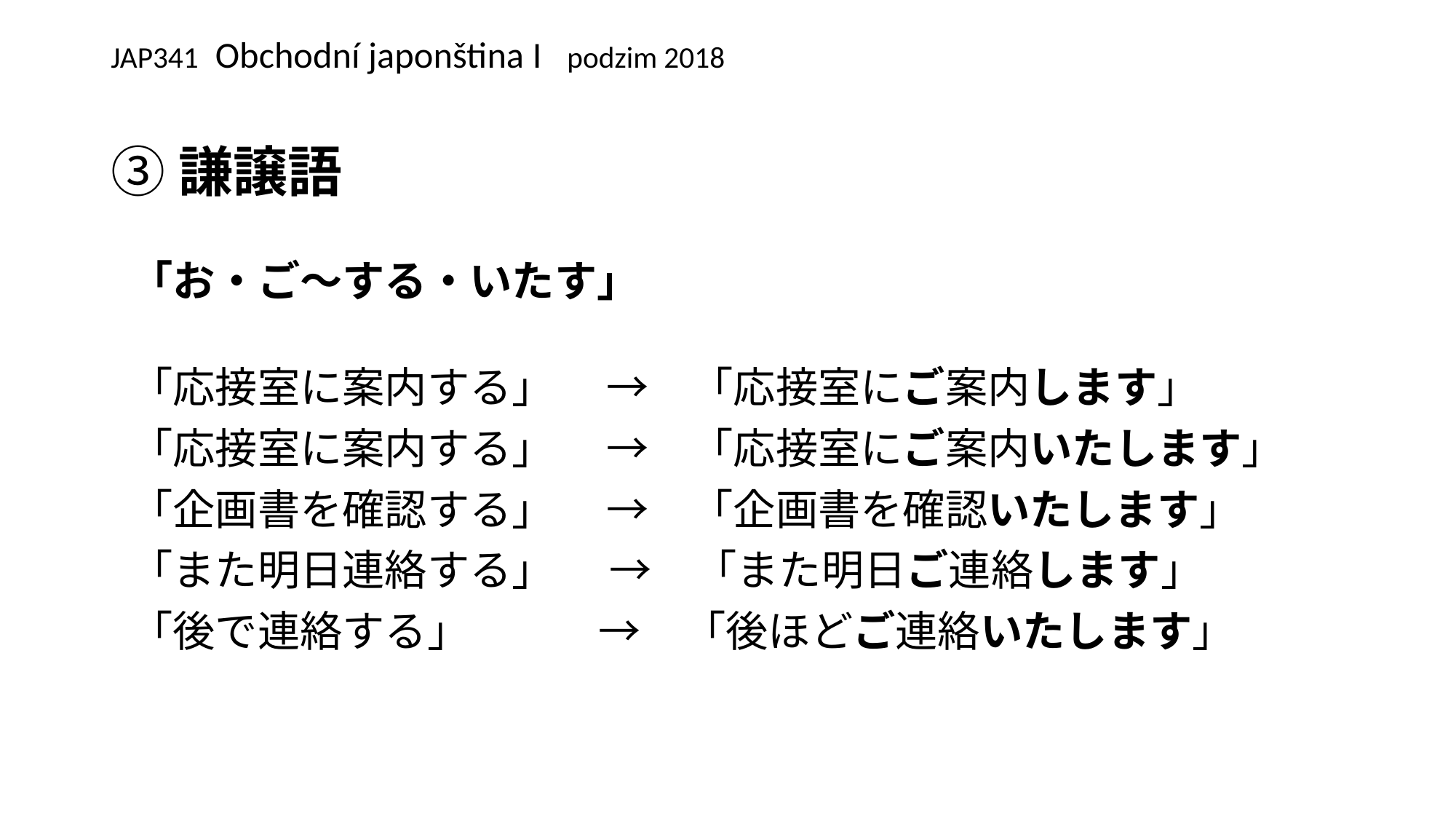

# JAP341  Obchodní japonština I   podzim 2018
③謙譲語

 「お・ご～する・いたす」
 「応接室に案内する」　 →　「応接室にご案内します」
 「応接室に案内する」　 →　「応接室にご案内いたします」
 「企画書を確認する」　 →　「企画書を確認いたします」
 「また明日連絡する」　  →　「また明日ご連絡します」
 「後で連絡する」　	      →　「後ほどご連絡いたします」